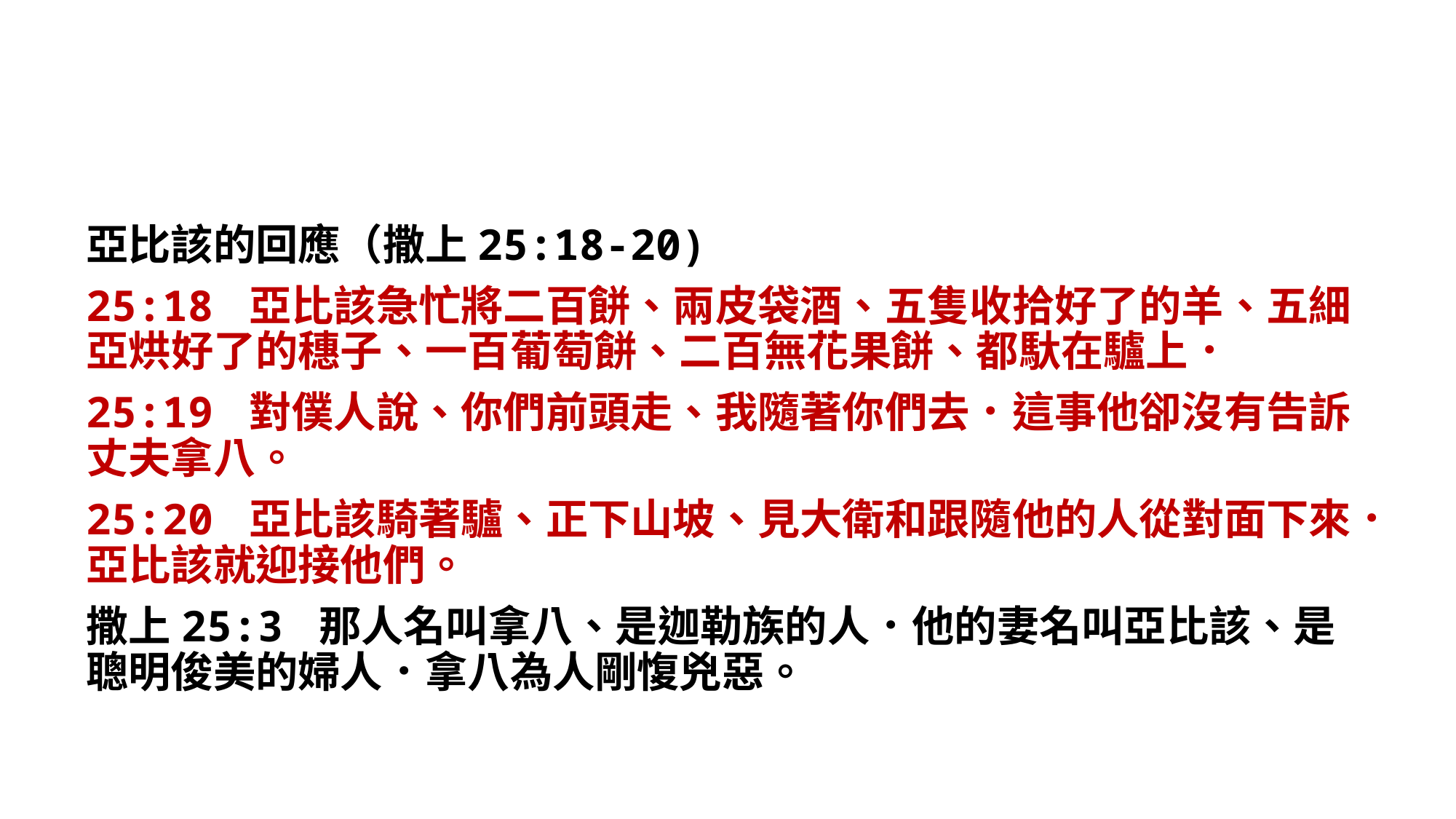

亞比該的回應（撒上25:18-20)
25:18 亞比該急忙將二百餅、兩皮袋酒、五隻收拾好了的羊、五細亞烘好了的穗子、一百葡萄餅、二百無花果餅、都馱在驢上．
25:19 對僕人說、你們前頭走、我隨著你們去．這事他卻沒有告訴丈夫拿八。
25:20 亞比該騎著驢、正下山坡、見大衛和跟隨他的人從對面下來．亞比該就迎接他們。
撒上25:3 那人名叫拿八、是迦勒族的人．他的妻名叫亞比該、是聰明俊美的婦人．拿八為人剛愎兇惡。